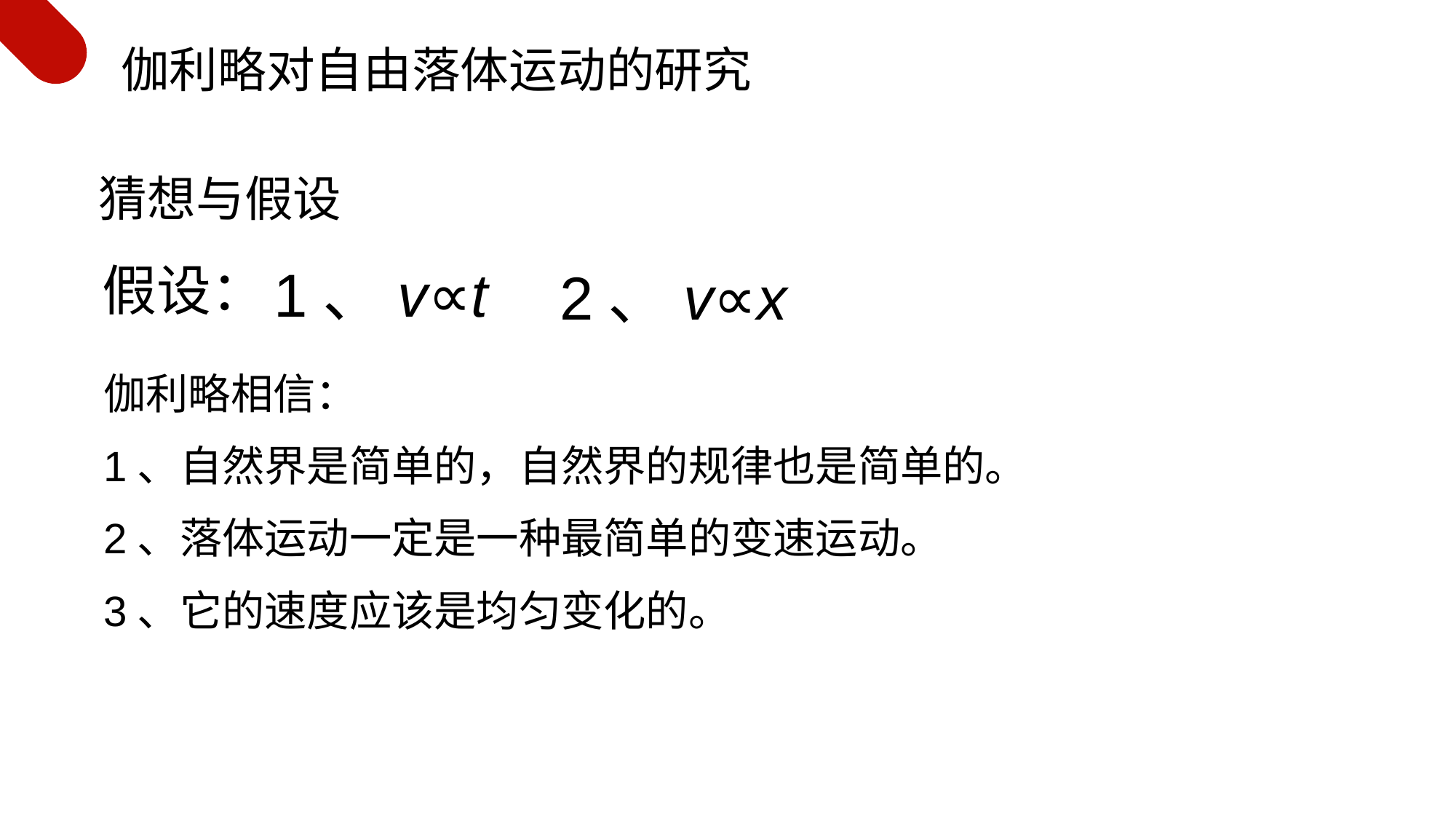

伽利略对自由落体运动的研究
猜想与假设

假设：
1、v∝t
2、v∝x
伽利略相信：
1、自然界是简单的，自然界的规律也是简单的。
2、落体运动一定是一种最简单的变速运动。
3、它的速度应该是均匀变化的。